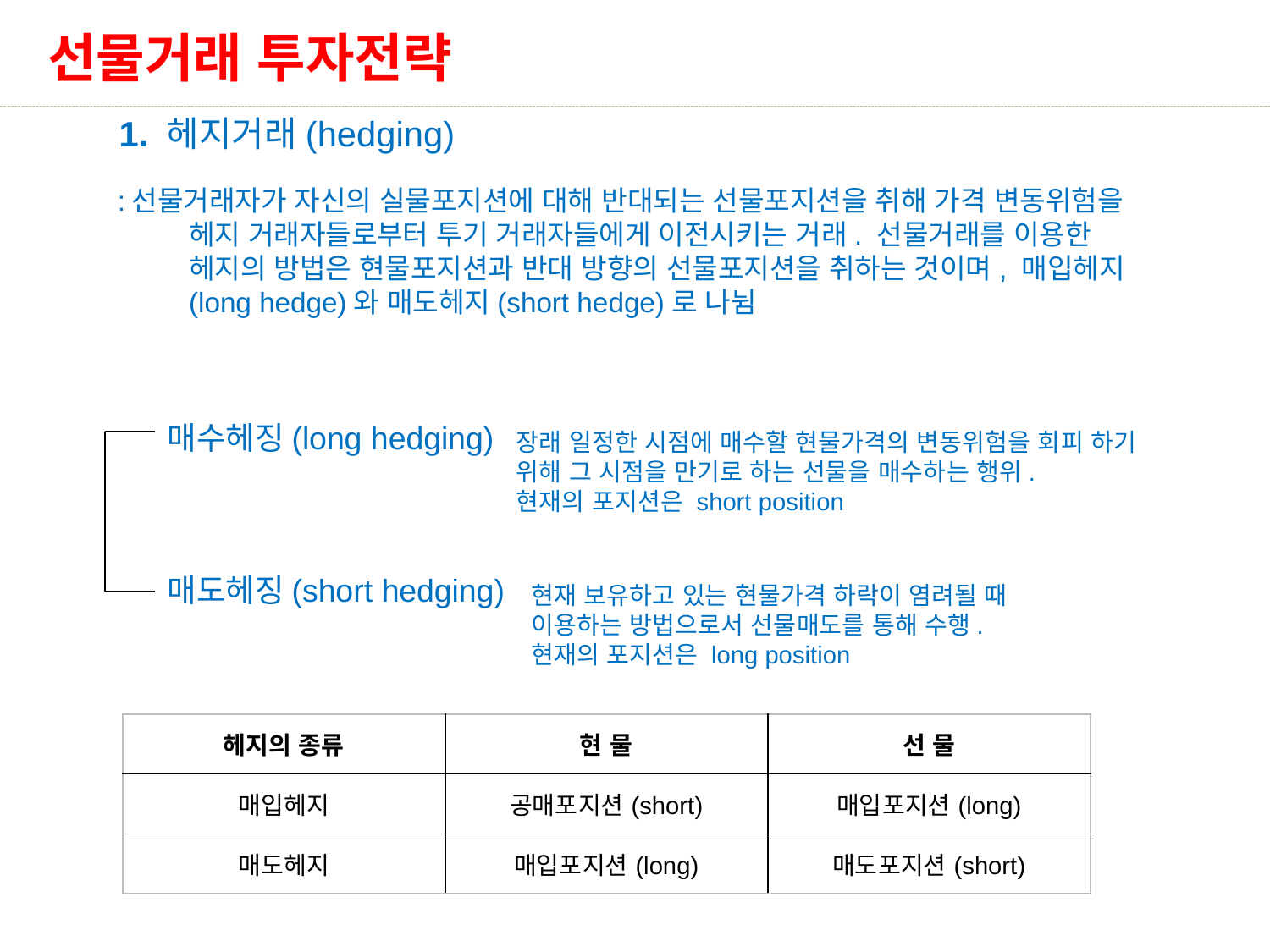

선물거래 투자전략
	1. 헤지거래(hedging)

:선물거래자가 자신의 실물포지션에 대해 반대되는 선물포지션을 취해 가격 변동위험을 헤지 거래자들로부터 투기 거래자들에게 이전시키는 거래. 선물거래를 이용한 헤지의 방법은 현물포지션과 반대 방향의 선물포지션을 취하는 것이며, 매입헤지(long hedge)와 매도헤지(short hedge)로 나뉨

매수헤징(long hedging)

매도헤징(short hedging)
장래 일정한 시점에 매수할 현물가격의 변동위험을 회피 하기 위해 그 시점을 만기로 하는 선물을 매수하는 행위.
현재의 포지션은 short position
현재 보유하고 있는 현물가격 하락이 염려될 때
이용하는 방법으로서 선물매도를 통해 수행.
현재의 포지션은 long position

| 헤지의 종류 | 현 물 | 선 물 |
| --- | --- | --- |
| 매입헤지 | 공매포지션(short) | 매입포지션(long) |
| 매도헤지 | 매입포지션(long) | 매도포지션(short) |